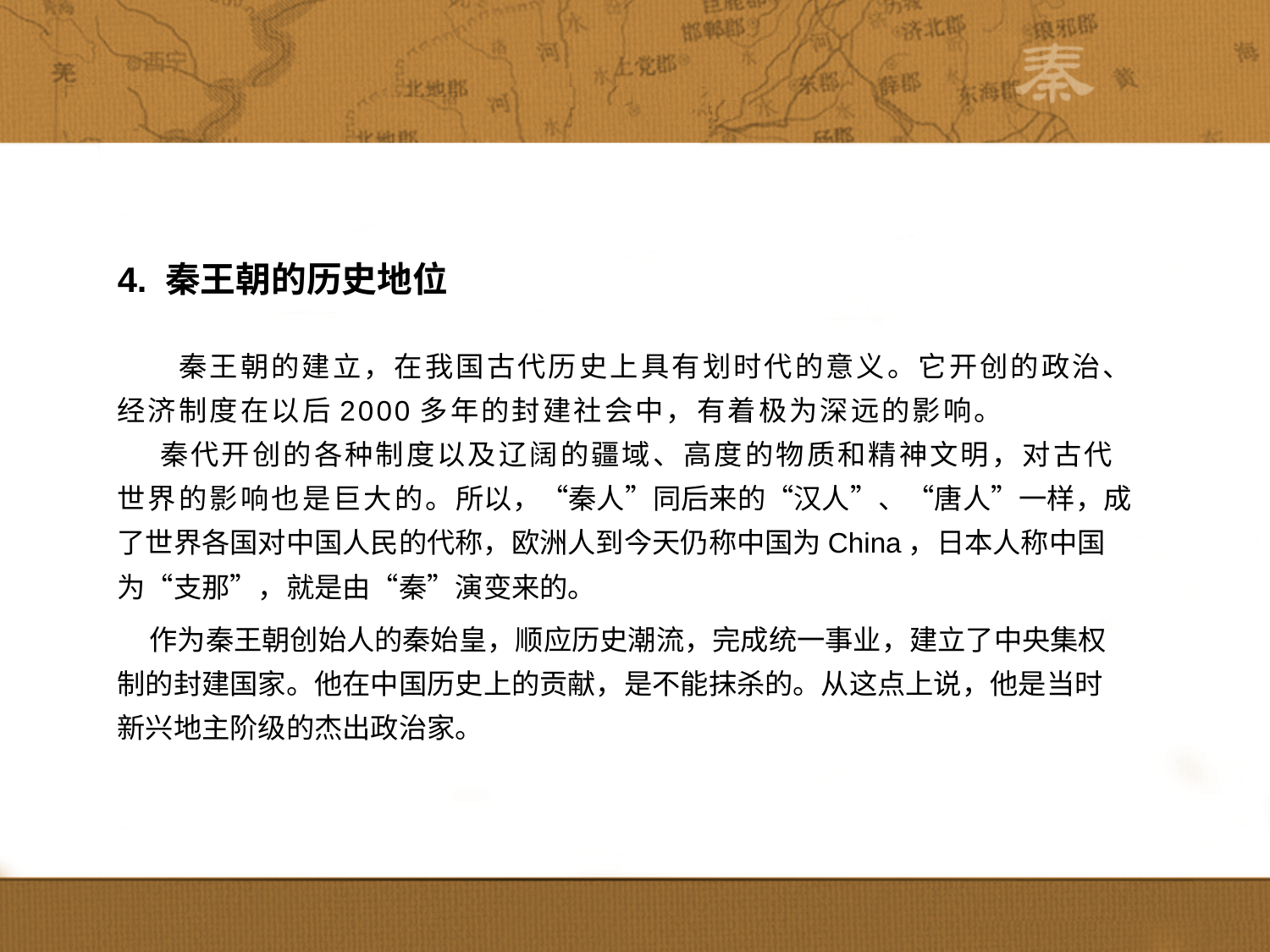

4. 秦王朝的历史地位
　　秦王朝的建立，在我国古代历史上具有划时代的意义。它开创的政治、经济制度在以后2000多年的封建社会中，有着极为深远的影响。
    秦代开创的各种制度以及辽阔的疆域、高度的物质和精神文明，对古代世界的影响也是巨大的。所以，“秦人”同后来的“汉人”、“唐人”一样，成了世界各国对中国人民的代称，欧洲人到今天仍称中国为China，日本人称中国为“支那”，就是由“秦”演变来的。
    作为秦王朝创始人的秦始皇，顺应历史潮流，完成统一事业，建立了中央集权制的封建国家。他在中国历史上的贡献，是不能抹杀的。从这点上说，他是当时新兴地主阶级的杰出政治家。